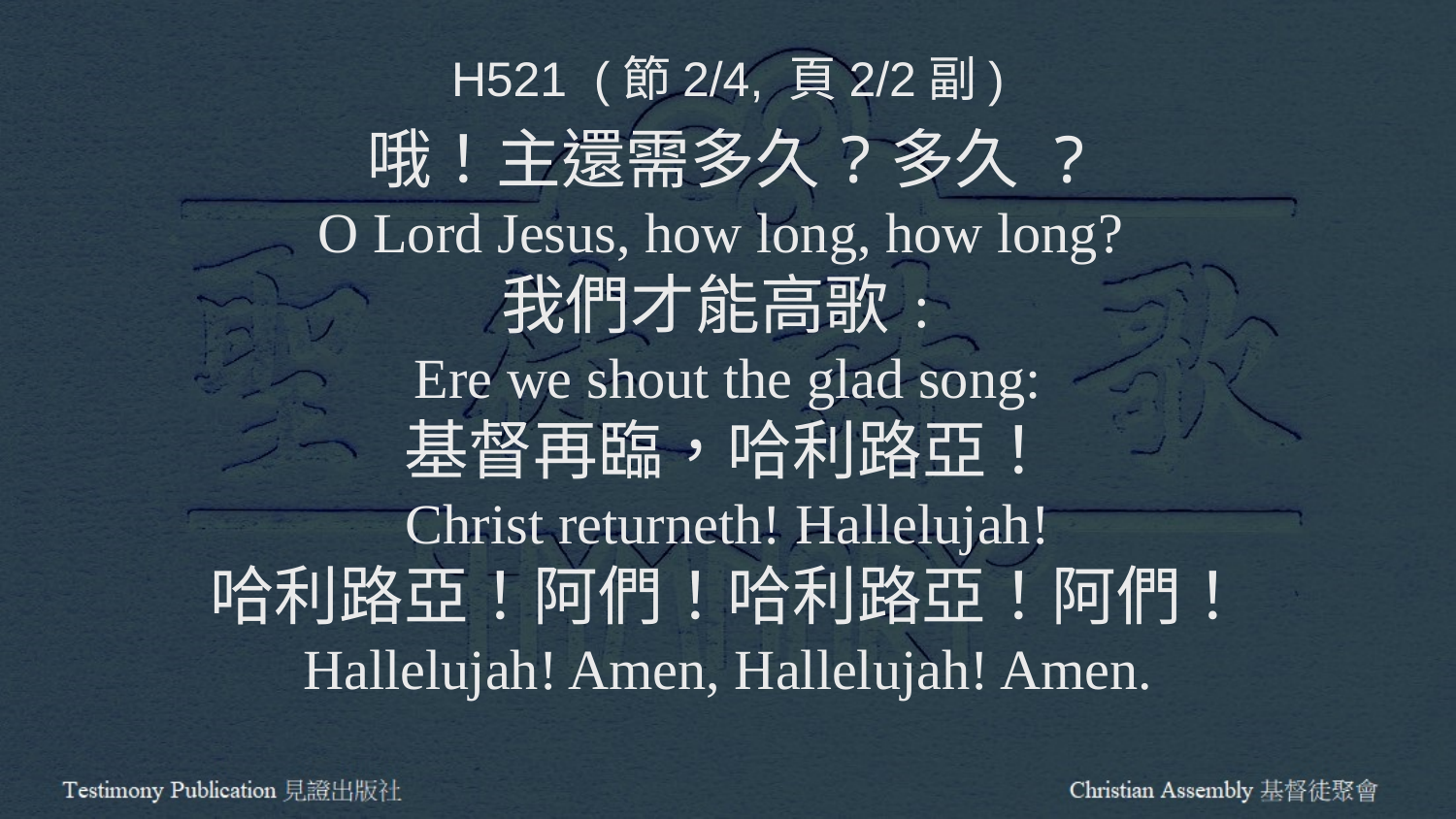

H521  (節2/4, 頁2/2副)
哦！主還需多久?多久 ?
O Lord Jesus, how long, how long?
我們才能高歌﹕
Ere we shout the glad song:
基督再臨，哈利路亞！
Christ returneth! Hallelujah!
哈利路亞！阿們！哈利路亞！阿們！
Hallelujah! Amen, Hallelujah! Amen.